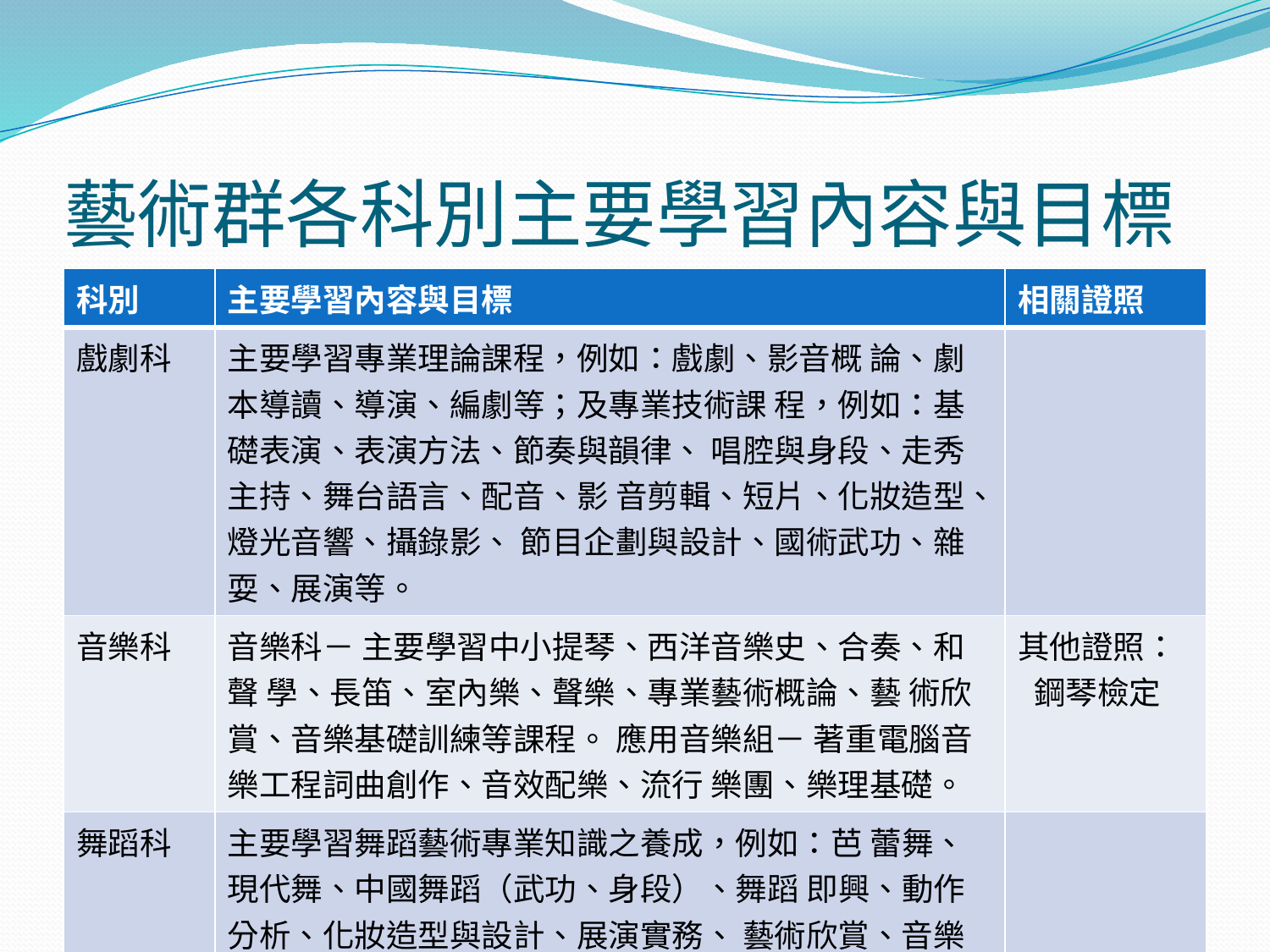

# 藝術群各科別主要學習內容與目標
| 科別 | 主要學習內容與目標 | 相關證照 |
| --- | --- | --- |
| 戲劇科 | 主要學習專業理論課程，例如：戲劇、影音概 論、劇本導讀、導演、編劇等；及專業技術課 程，例如：基礎表演、表演方法、節奏與韻律、 唱腔與身段、走秀主持、舞台語言、配音、影 音剪輯、短片、化妝造型、燈光音響、攝錄影、 節目企劃與設計、國術武功、雜耍、展演等。 |  |
| 音樂科 | 音樂科－ 主要學習中小提琴、西洋音樂史、合奏、和聲 學、長笛、室內樂、聲樂、專業藝術概論、藝 術欣賞、音樂基礎訓練等課程。 應用音樂組－ 著重電腦音樂工程詞曲創作、音效配樂、流行 樂團、樂理基礎。 | 其他證照： 鋼琴檢定 |
| 舞蹈科 | 主要學習舞蹈藝術專業知識之養成，例如：芭 蕾舞、現代舞、中國舞蹈（武功、身段）、舞蹈 即興、動作分析、化妝造型與設計、展演實務、 藝術欣賞、音樂等及相關專業理論課程。 |  |